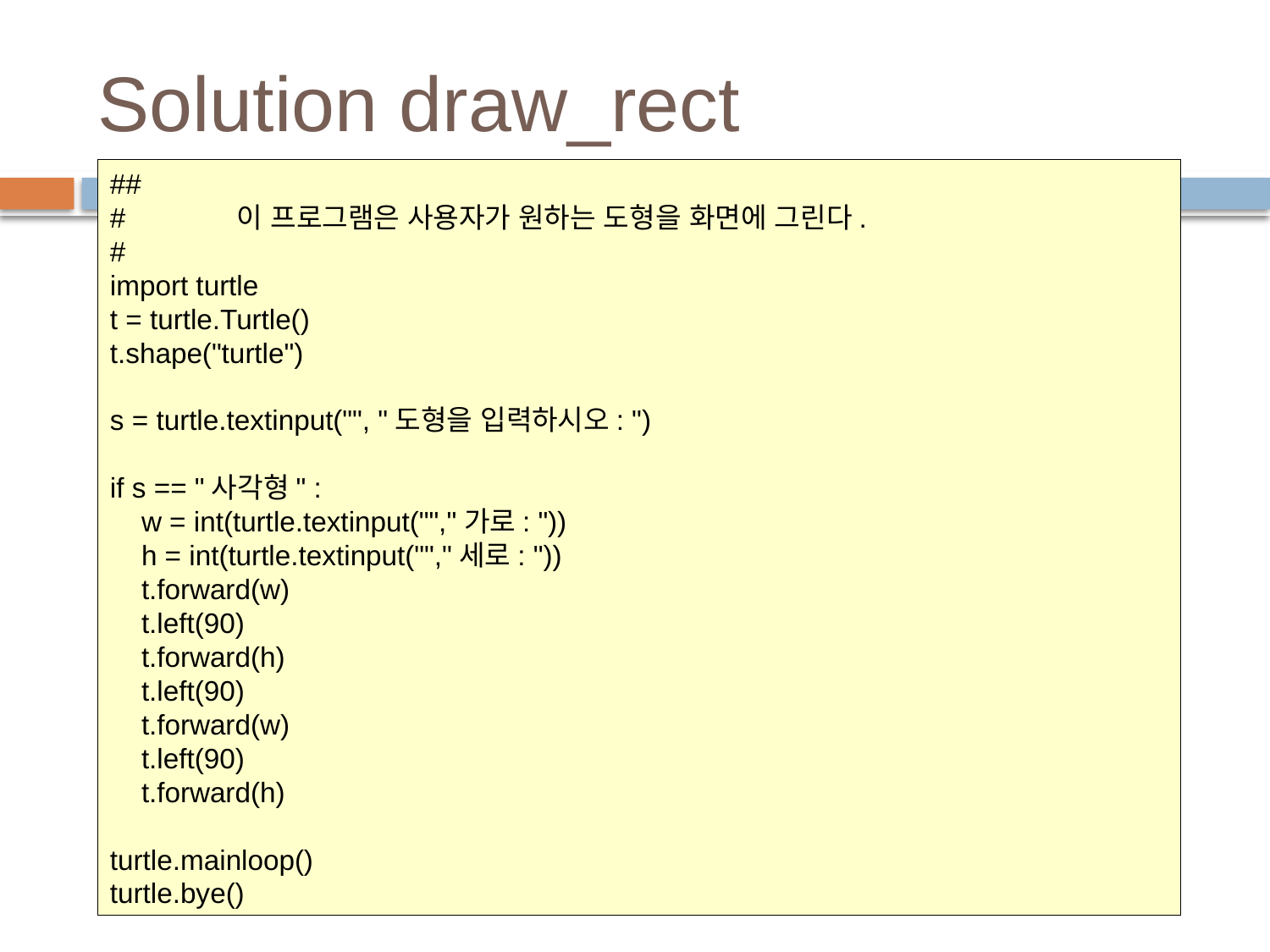

# Solution draw_rect
##
#	이 프로그램은 사용자가 원하는 도형을 화면에 그린다.
#
import turtle
t = turtle.Turtle()
t.shape("turtle")

s = turtle.textinput("", "도형을 입력하시오: ")

if s == "사각형" :
    w = int(turtle.textinput("","가로: "))
    h = int(turtle.textinput("","세로: "))
    t.forward(w)
    t.left(90)
    t.forward(h)
    t.left(90)
    t.forward(w)
    t.left(90)
    t.forward(h)

turtle.mainloop()
turtle.bye()